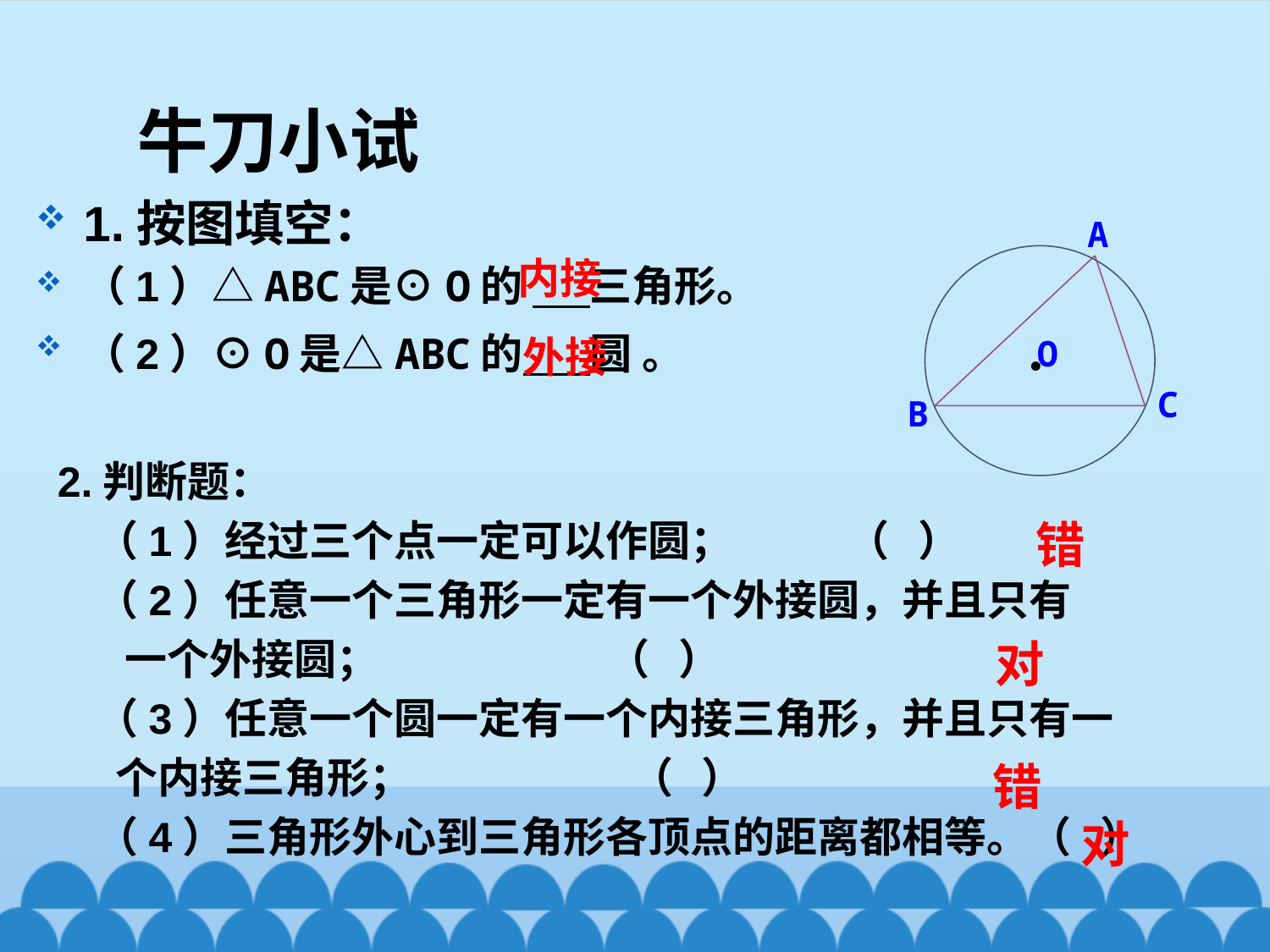

牛刀小试

1.按图填空：
（1）△ABC是⊙O的       三角形。
（2）⊙O是△ABC的       圆 。
A

O
C
B

内接
·
外接
2.判断题：
   （1）经过三个点一定可以作圆；            （   ）
   （2）任意一个三角形一定有一个外接圆，并且只有
      一个外接圆；                        （   ）
   （3）任意一个圆一定有一个内接三角形，并且只有一
     个内接三角形；                       （   ）
   （4）三角形外心到三角形各顶点的距离都相等。（   ）

错
对
错
对